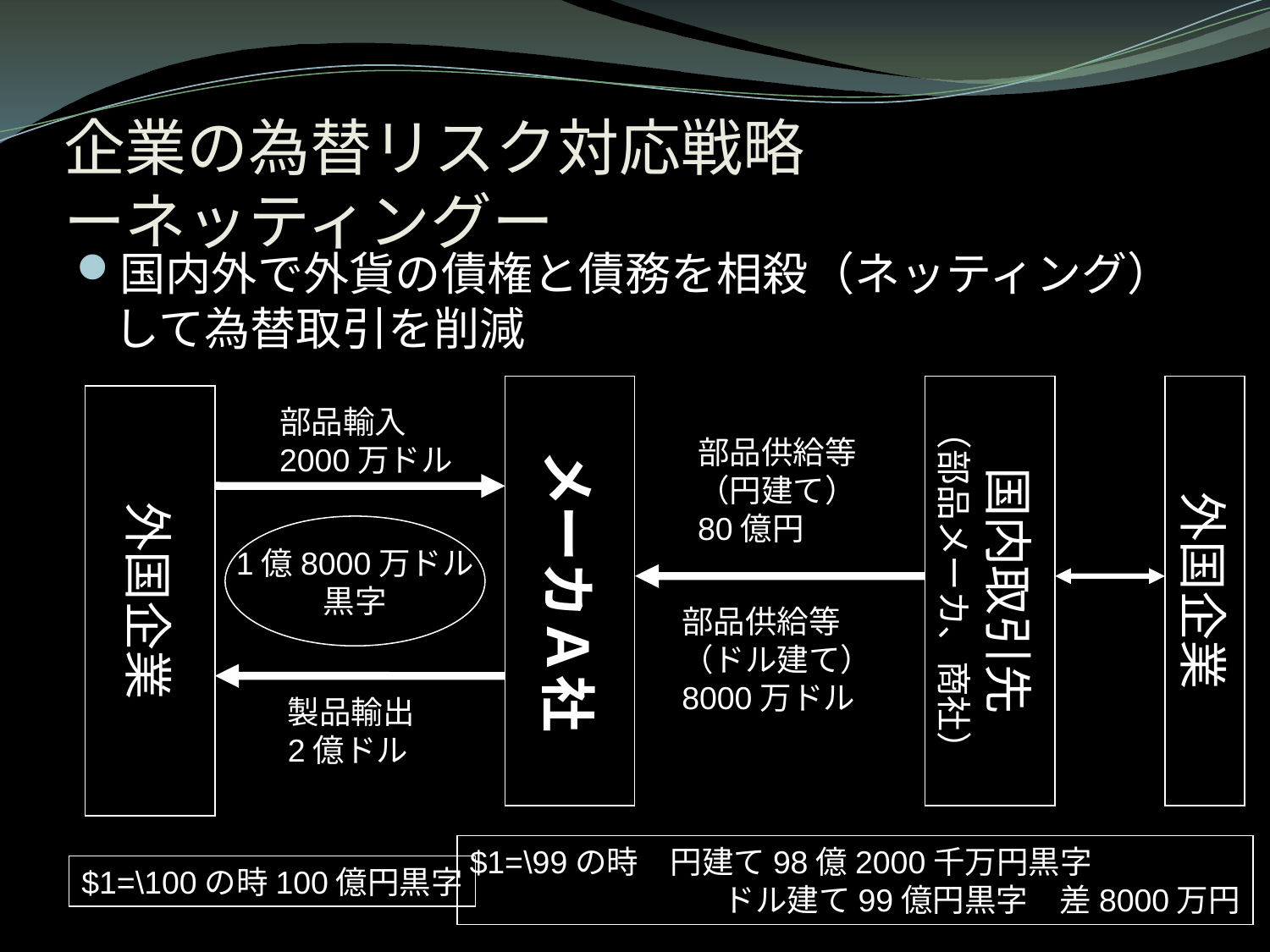

# 企業の為替リスク対応戦略 ーネッティングー
国内外で外貨の債権と債務を相殺（ネッティング）して為替取引を削減
メーカＡ社
国内取引先
（部品メーカ、商社）
外国企業
外国企業
部品輸入
2000万ドル
部品供給等
（円建て）
80億円

1億8000万ドル
黒字

部品供給等
（ドル建て）
8000万ドル

製品輸出
2億ドル
$1=\99の時　円建て98億2000千万円黒字
　　　　　　　　ドル建て99億円黒字　差8000万円
$1=\100の時100億円黒字